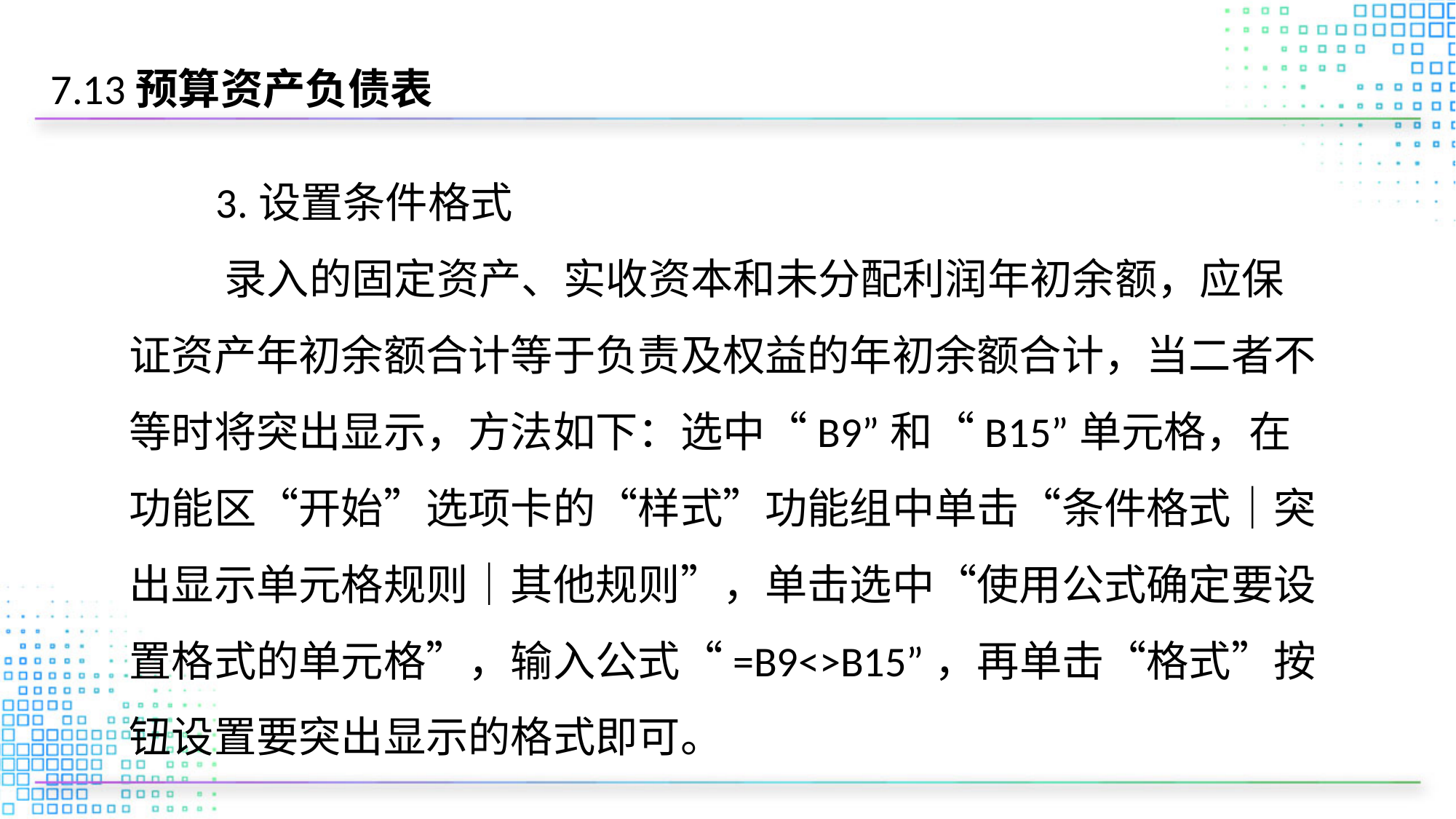

# 7.13预算资产负债表
         3.设置条件格式
         录入的固定资产、实收资本和未分配利润年初余额，应保证资产年初余额合计等于负责及权益的年初余额合计，当二者不等时将突出显示，方法如下：选中“B9”和“B15”单元格，在功能区“开始”选项卡的“样式”功能组中单击“条件格式｜突出显示单元格规则｜其他规则”，单击选中“使用公式确定要设置格式的单元格”，输入公式“=B9<>B15”，再单击“格式”按钮设置要突出显示的格式即可。